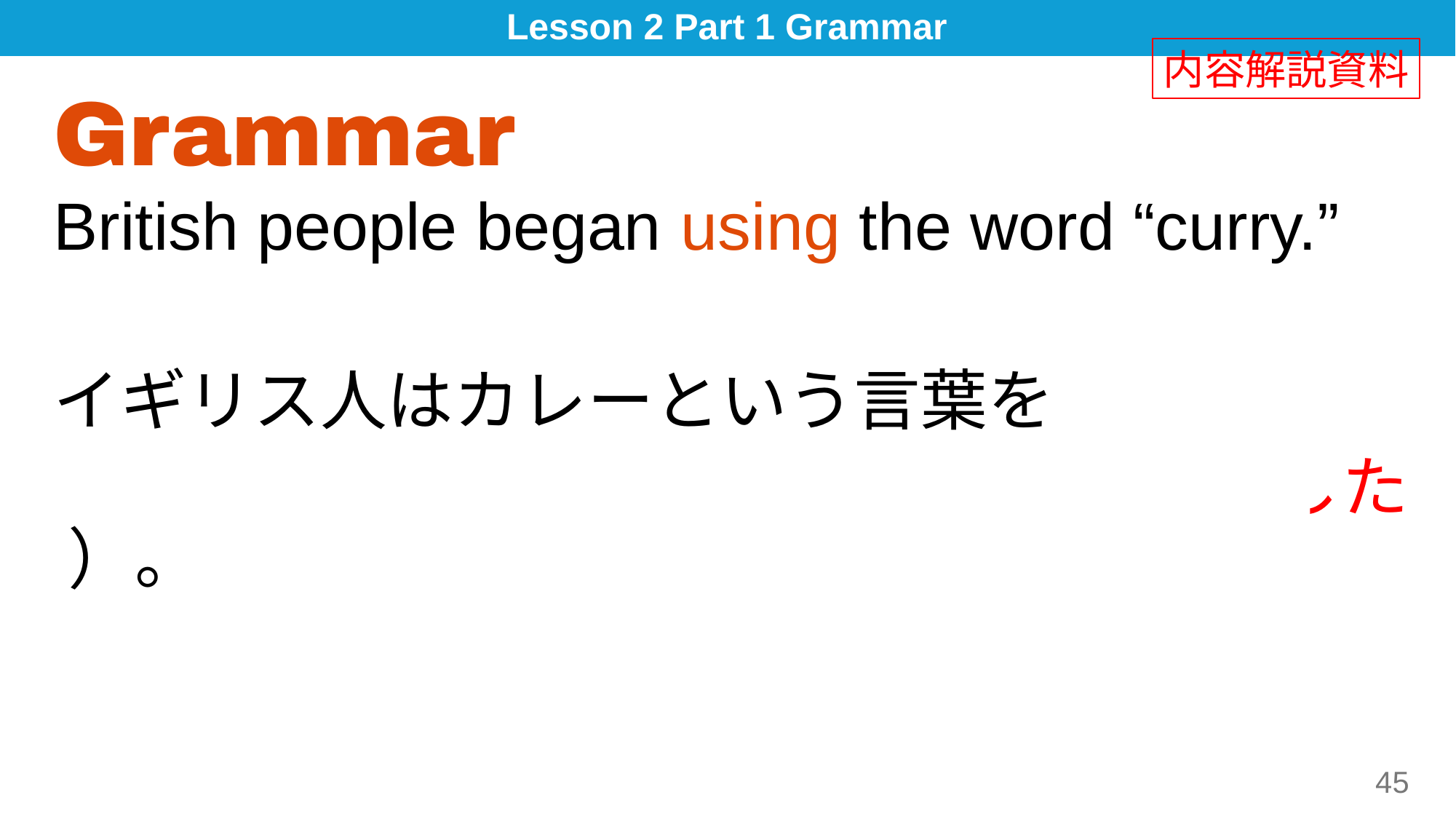

# Lesson 2 Part 1 Grammar
内容解説資料
Grammar
British people began using the word “curry.”

イギリス人はカレーという言葉を
							（ 使い始めました ）。

45